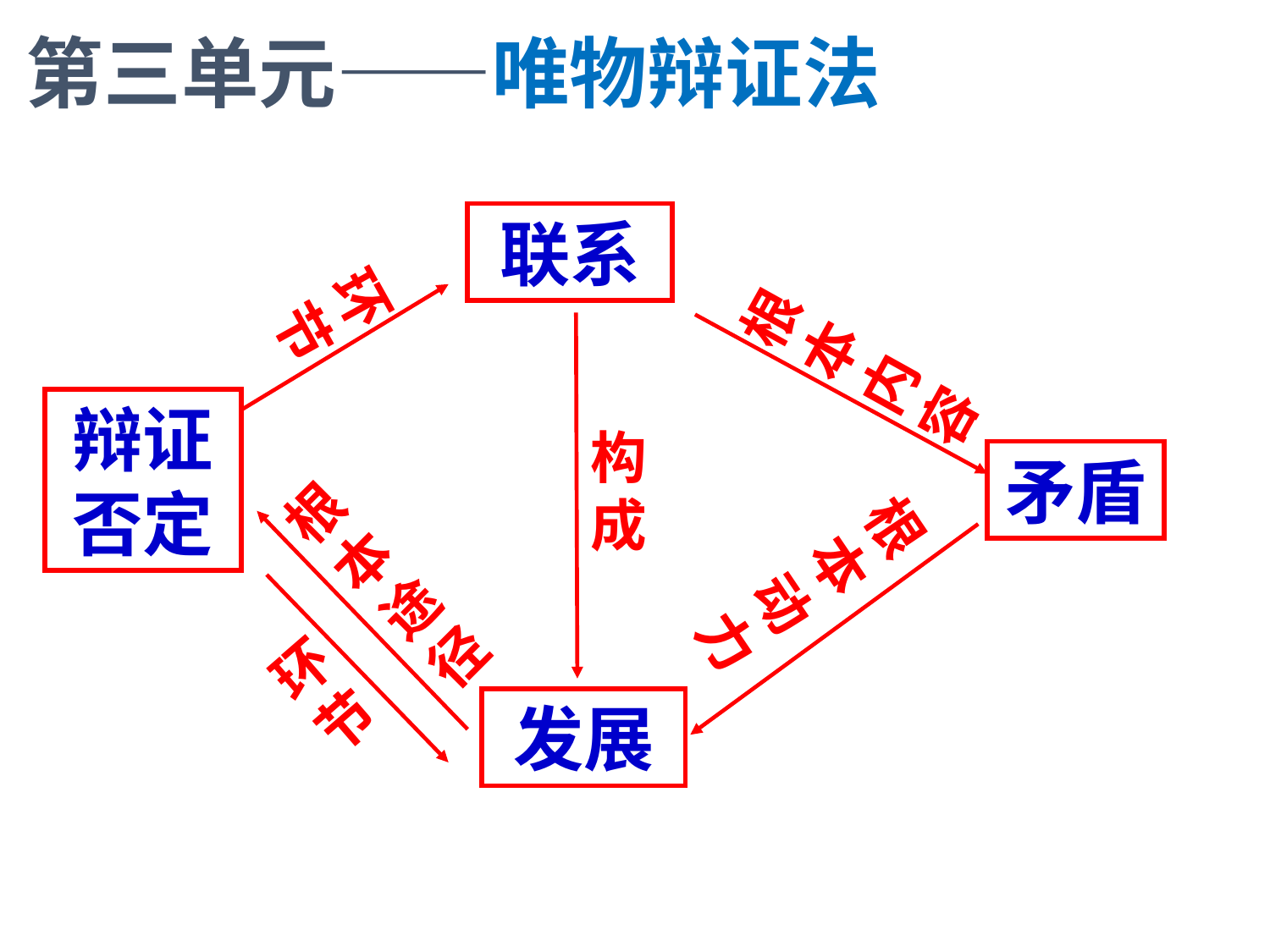

第三单元——唯物辩证法
联系
环节
根本内容

辩证否定
构 成
矛盾
根本动力
根本途径

环节
发展